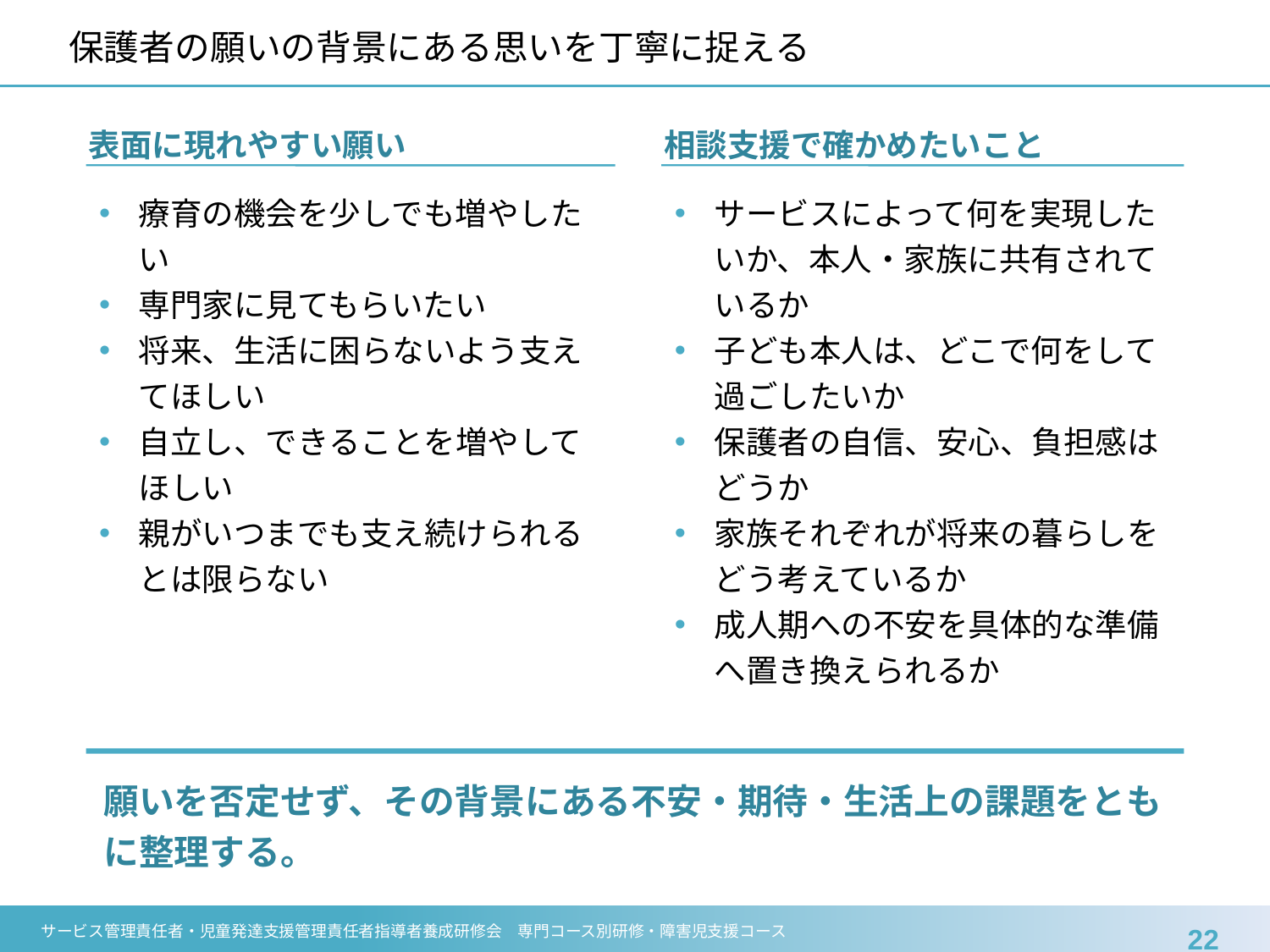

# 保護者の願いの背景にある思いを丁寧に捉える
表面に現れやすい願い
相談支援で確かめたいこと

療育の機会を少しでも増やしたい
専門家に見てもらいたい
将来、生活に困らないよう支えてほしい
自立し、できることを増やしてほしい
親がいつまでも支え続けられるとは限らない
サービスによって何を実現したいか、本人・家族に共有されているか
子ども本人は、どこで何をして過ごしたいか
保護者の自信、安心、負担感はどうか
家族それぞれが将来の暮らしをどう考えているか
成人期への不安を具体的な準備へ置き換えられるか

願いを否定せず、その背景にある不安・期待・生活上の課題をともに整理する。